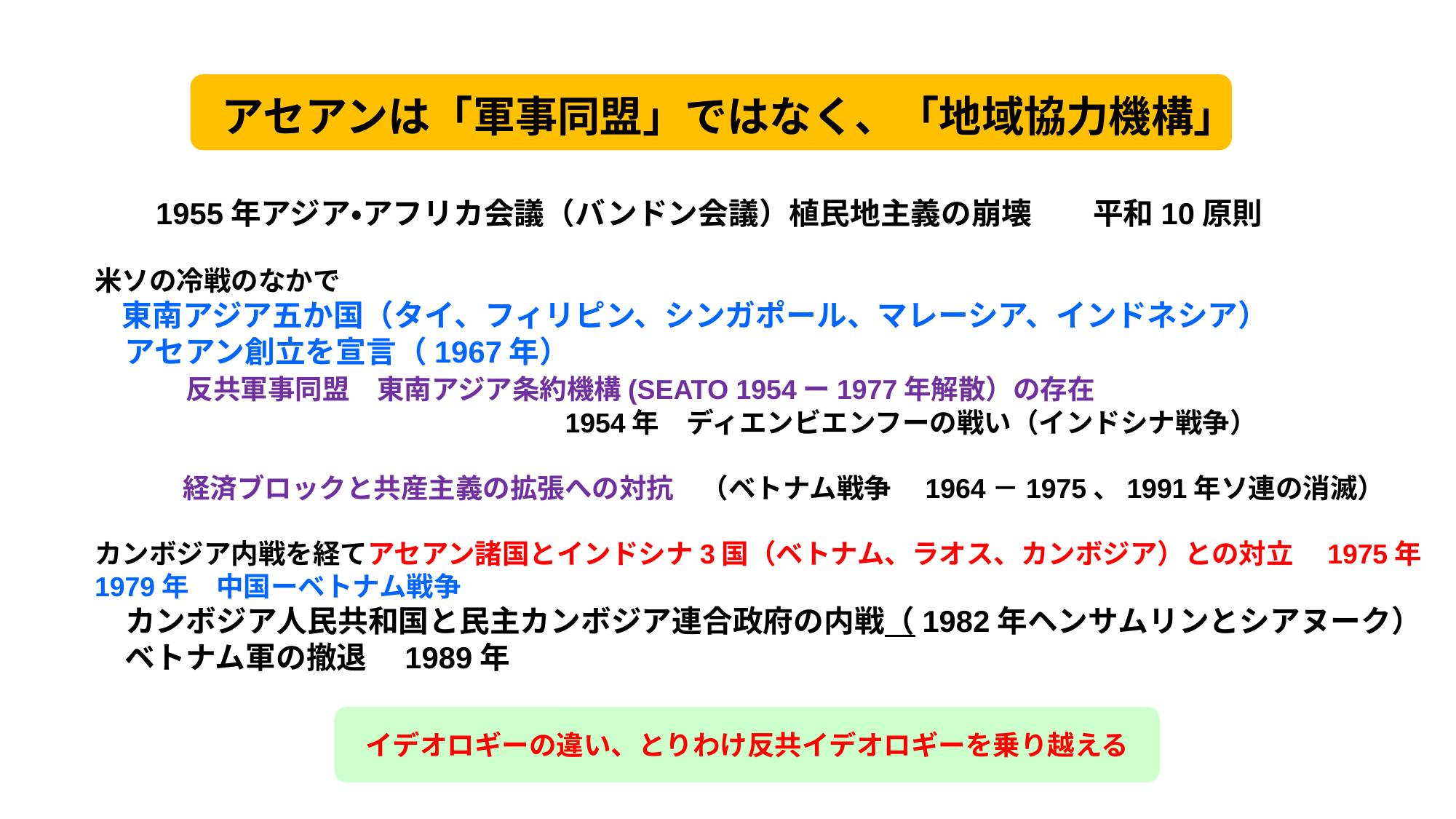

アセアンは「軍事同盟」ではなく、「地域協力機構」
　　1955年アジア・アフリカ会議（バンドン会議）植民地主義の崩壊　　平和10原則

米ソの冷戦のなかで
　東南アジア五か国（タイ、フィリピン、シンガポール、マレーシア、インドネシア）
　アセアン創立を宣言（1967年）
　　　反共軍事同盟　東南アジア条約機構(SEATO 1954ー1977年解散）の存在
　　　　　　　　　　　　　　　　　1954年　ディエンビエンフーの戦い（インドシナ戦争）

　　　 経済ブロックと共産主義の拡張への対抗　（ベトナム戦争　1964－1975、1991年ソ連の消滅）

カンボジア内戦を経てアセアン諸国とインドシナ3国（ベトナム、ラオス、カンボジア）との対立　1975年
1979年　中国ーベトナム戦争
　カンボジア人民共和国と民主カンボジア連合政府の内戦（1982年ヘンサムリンとシアヌーク）
　ベトナム軍の撤退　1989年

イデオロギーの違い、とりわけ反共イデオロギーを乗り越える